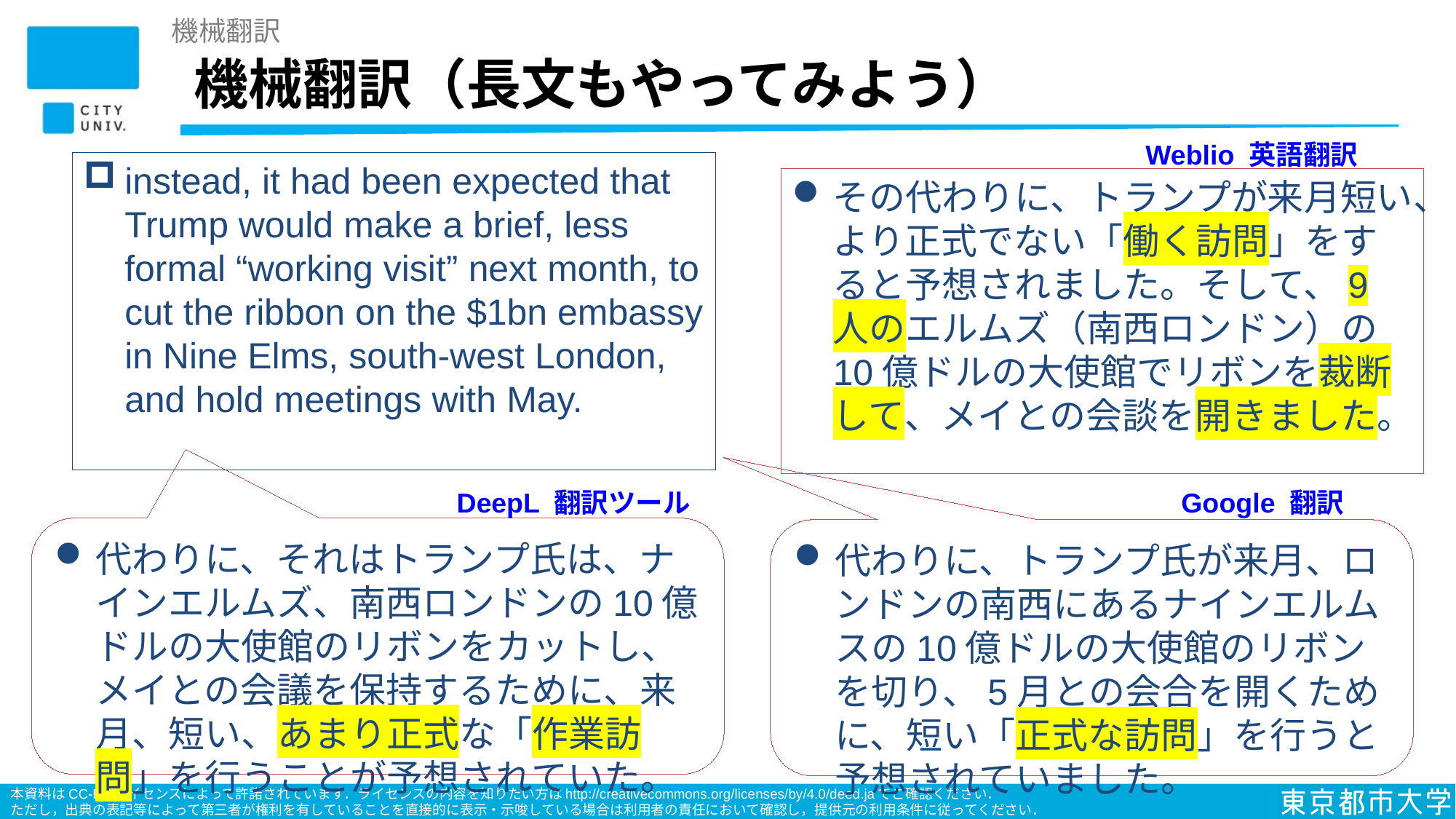

機械翻訳
# 機械翻訳（長文もやってみよう）
Weblio 英語翻訳
instead, it had been expected that Trump would make a brief, less formal “working visit” next month, to cut the ribbon on the $1bn embassy in Nine Elms, south-west London, and hold meetings with May.
その代わりに、トランプが来月短い、より正式でない「働く訪問」をすると予想されました。そして、9人のエルムズ（南西ロンドン）の10億ドルの大使館でリボンを裁断して、メイとの会談を開きました。
DeepL 翻訳ツール
Google 翻訳
代わりに、それはトランプ氏は、ナインエルムズ、南西ロンドンの10億ドルの大使館のリボンをカットし、メイとの会議を保持するために、来月、短い、あまり正式な「作業訪問」を行うことが予想されていた。
代わりに、トランプ氏が来月、ロンドンの南西にあるナインエルムスの10億ドルの大使館のリボンを切り、5月との会合を開くために、短い「正式な訪問」を行うと予想されていました。